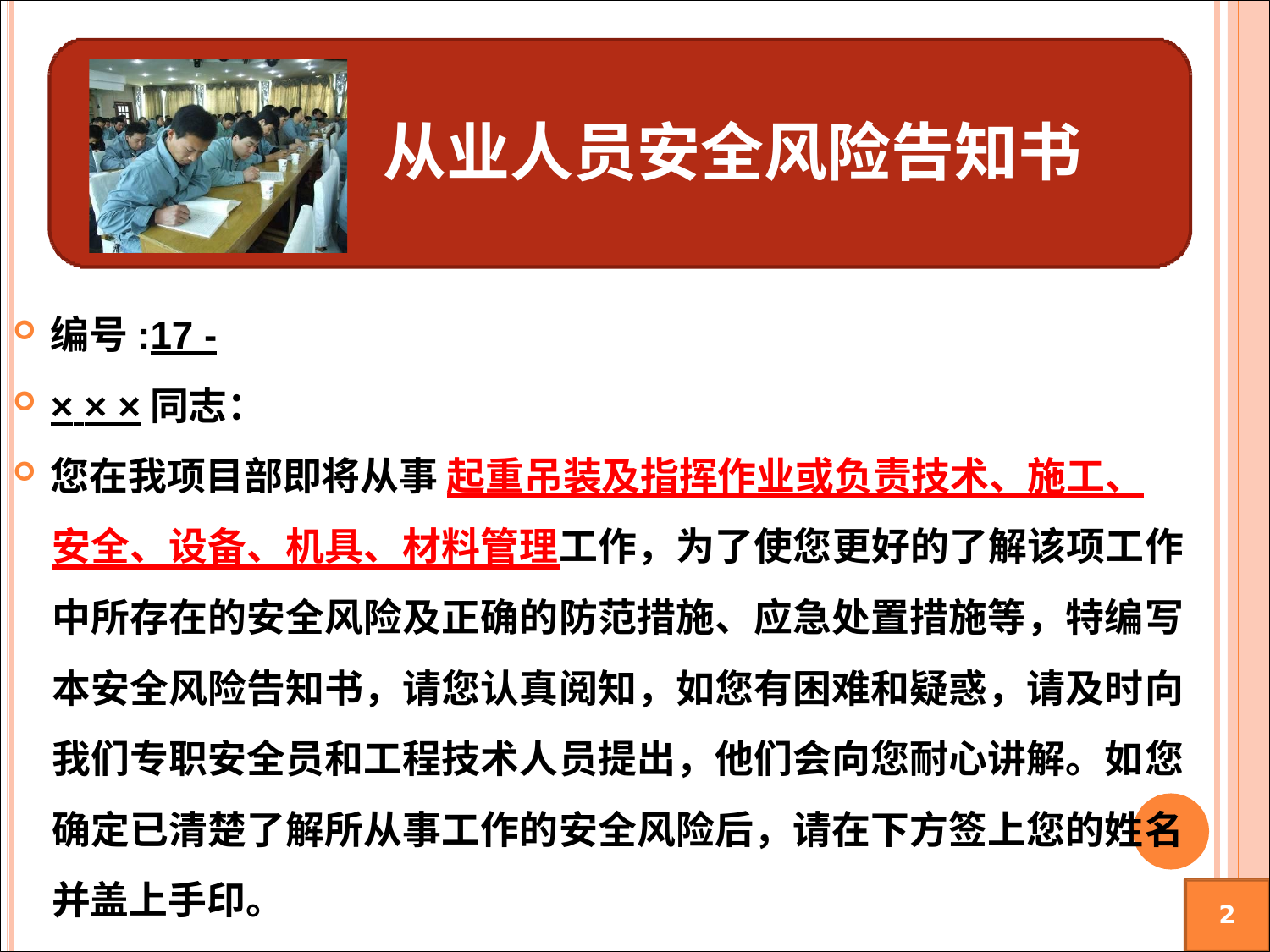

# 从业人员安全风险告知书
编号:17 -
× × ×同志：
您在我项目部即将从事 起重吊装及指挥作业或负责技术、施工、
安全、设备、机具、材料管理工作，为了使您更好的了解该项工作 中所存在的安全风险及正确的防范措施、应急处置措施等，特编写 本安全风险告知书，请您认真阅知，如您有困难和疑惑，请及时向 我们专职安全员和工程技术人员提出，他们会向您耐心讲解。如您 确定已清楚了解所从事工作的安全风险后，请在下方签上您的姓名 并盖上手印。

2